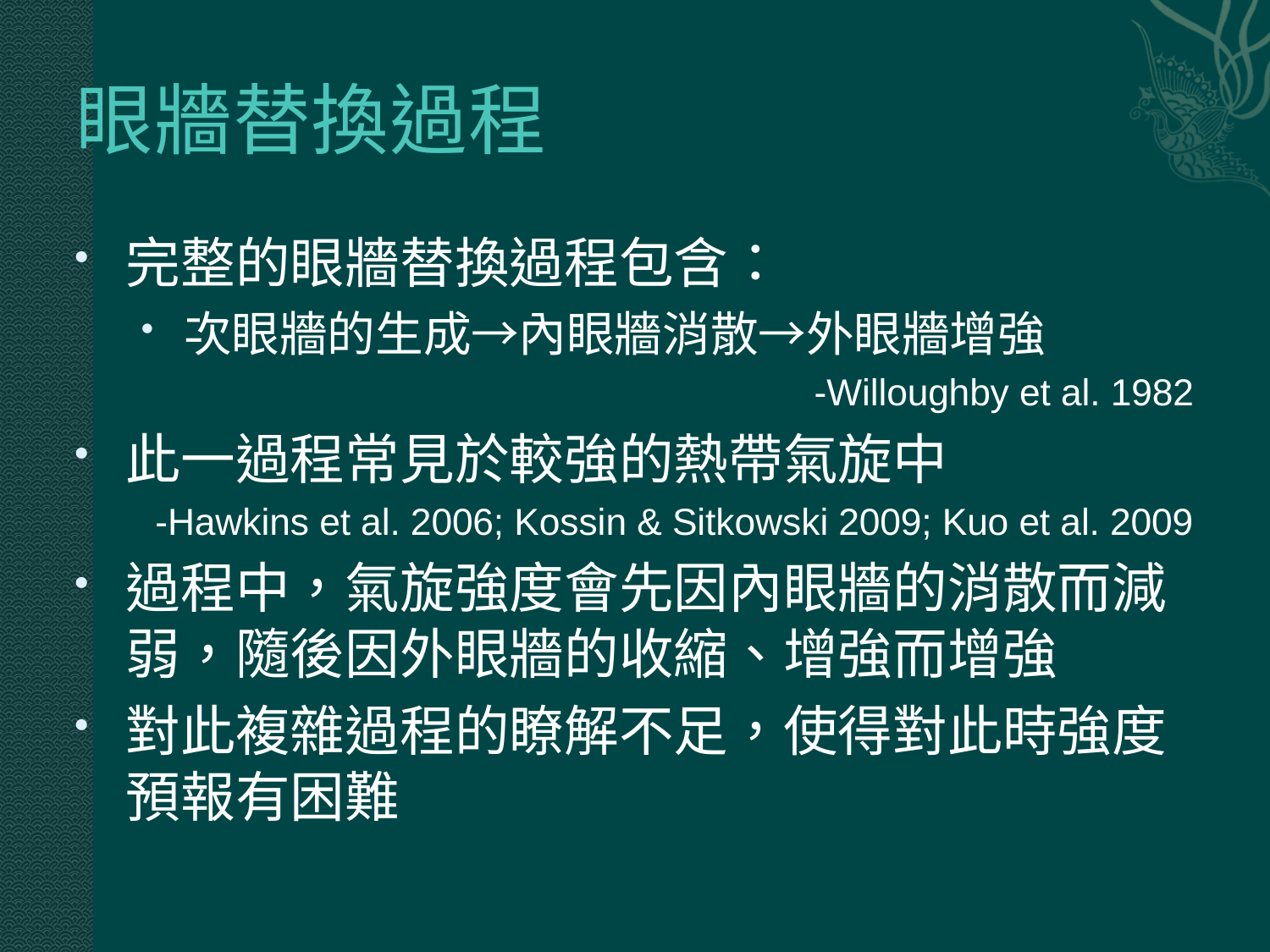

# 眼牆替換過程
完整的眼牆替換過程包含：
次眼牆的生成→內眼牆消散→外眼牆增強
-Willoughby et al. 1982
此一過程常見於較強的熱帶氣旋中
-Hawkins et al. 2006; Kossin & Sitkowski 2009; Kuo et al. 2009
過程中，氣旋強度會先因內眼牆的消散而減弱，隨後因外眼牆的收縮、增強而增強
對此複雜過程的瞭解不足，使得對此時強度預報有困難